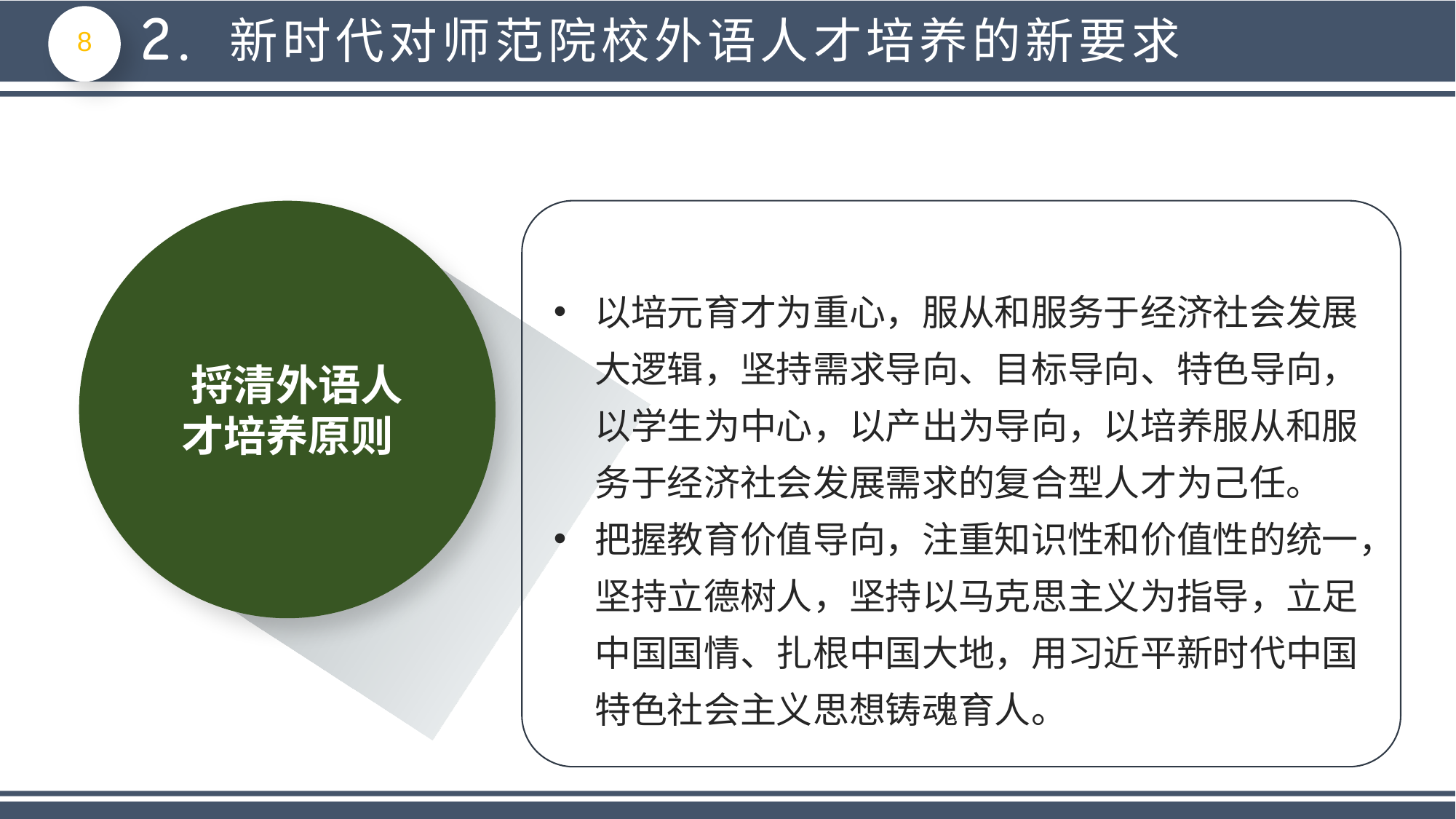

2. 新时代对师范院校外语人才培养的新要求
 捋清外语人才培养原则

以培元育才为重心，服从和服务于经济社会发展大逻辑，坚持需求导向、目标导向、特色导向，以学生为中心，以产出为导向，以培养服从和服务于经济社会发展需求的复合型人才为己任。
把握教育价值导向，注重知识性和价值性的统一，坚持立德树人，坚持以马克思主义为指导，立足中国国情、扎根中国大地，用习近平新时代中国特色社会主义思想铸魂育人。